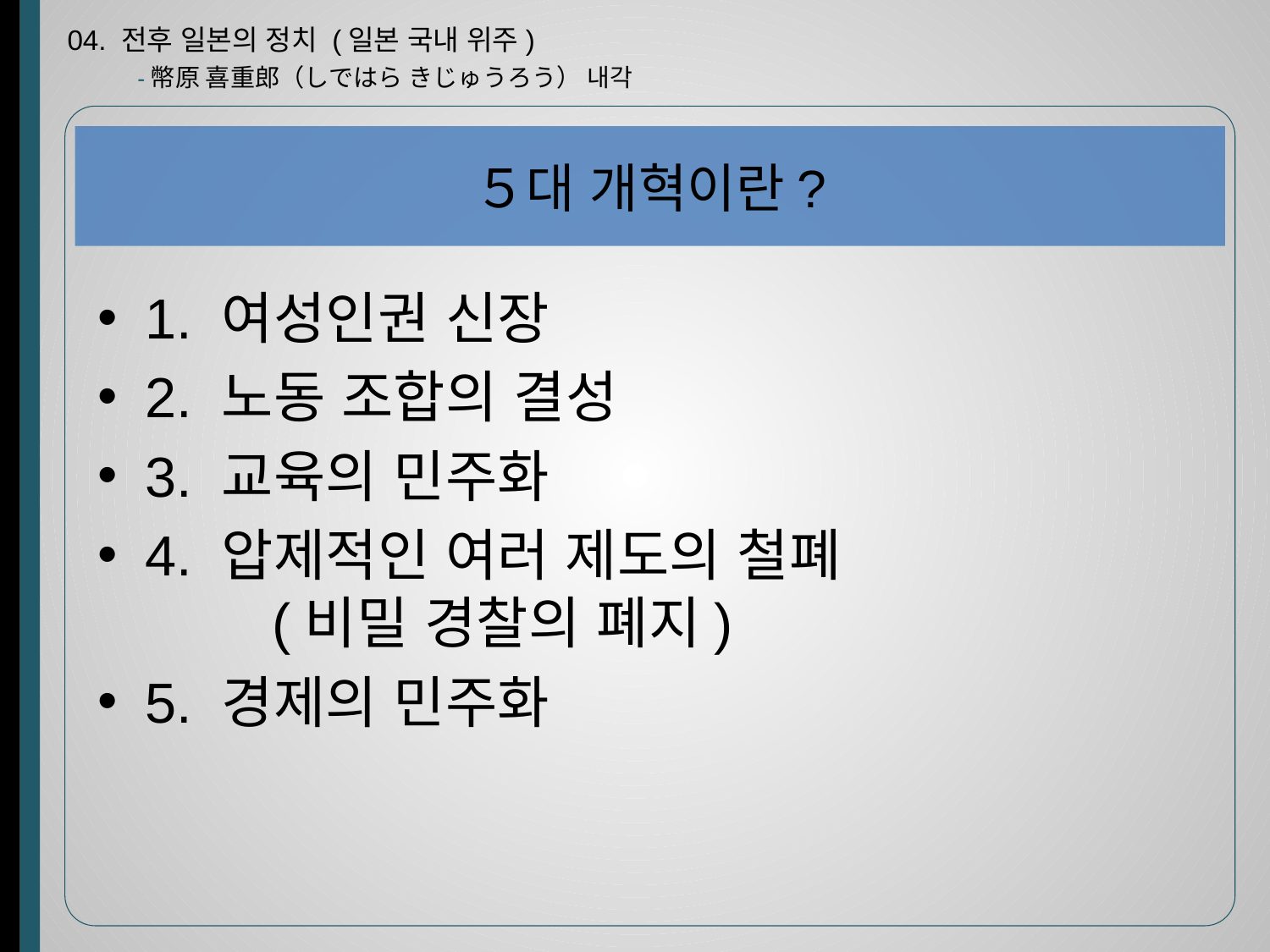

04. 전후 일본의 정치 (일본 국내 위주)
-幣原 喜重郎（しではら きじゅうろう） 내각

# ５대 개혁이란?
1. 여성인권 신장
2. 노동 조합의 결성
3. 교육의 민주화
4. 압제적인 여러 제도의 철폐
	(비밀 경찰의 폐지)
5. 경제의 민주화